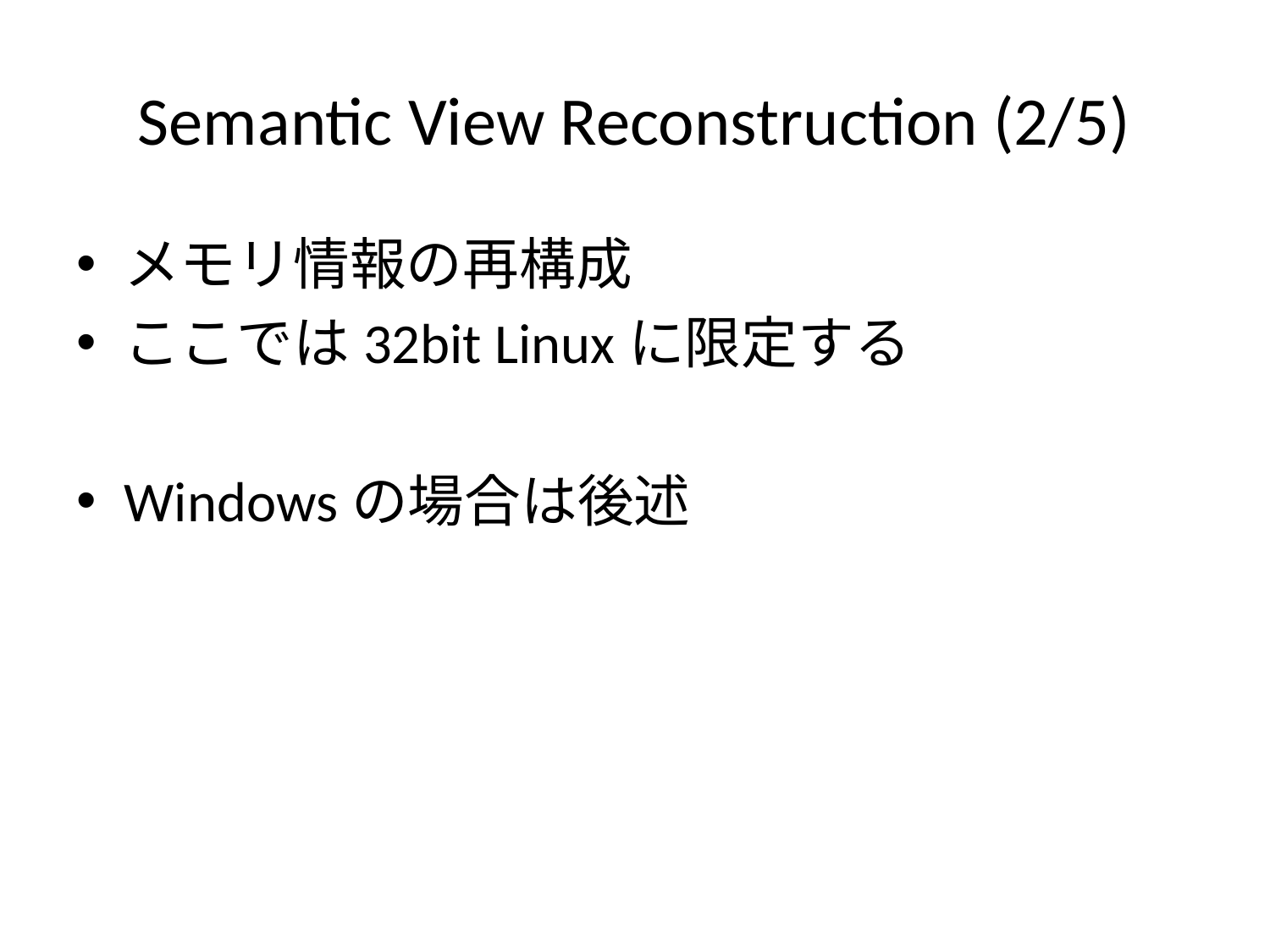

# Semantic View Reconstruction (2/5)
メモリ情報の再構成
ここでは32bit Linuxに限定する

Windowsの場合は後述